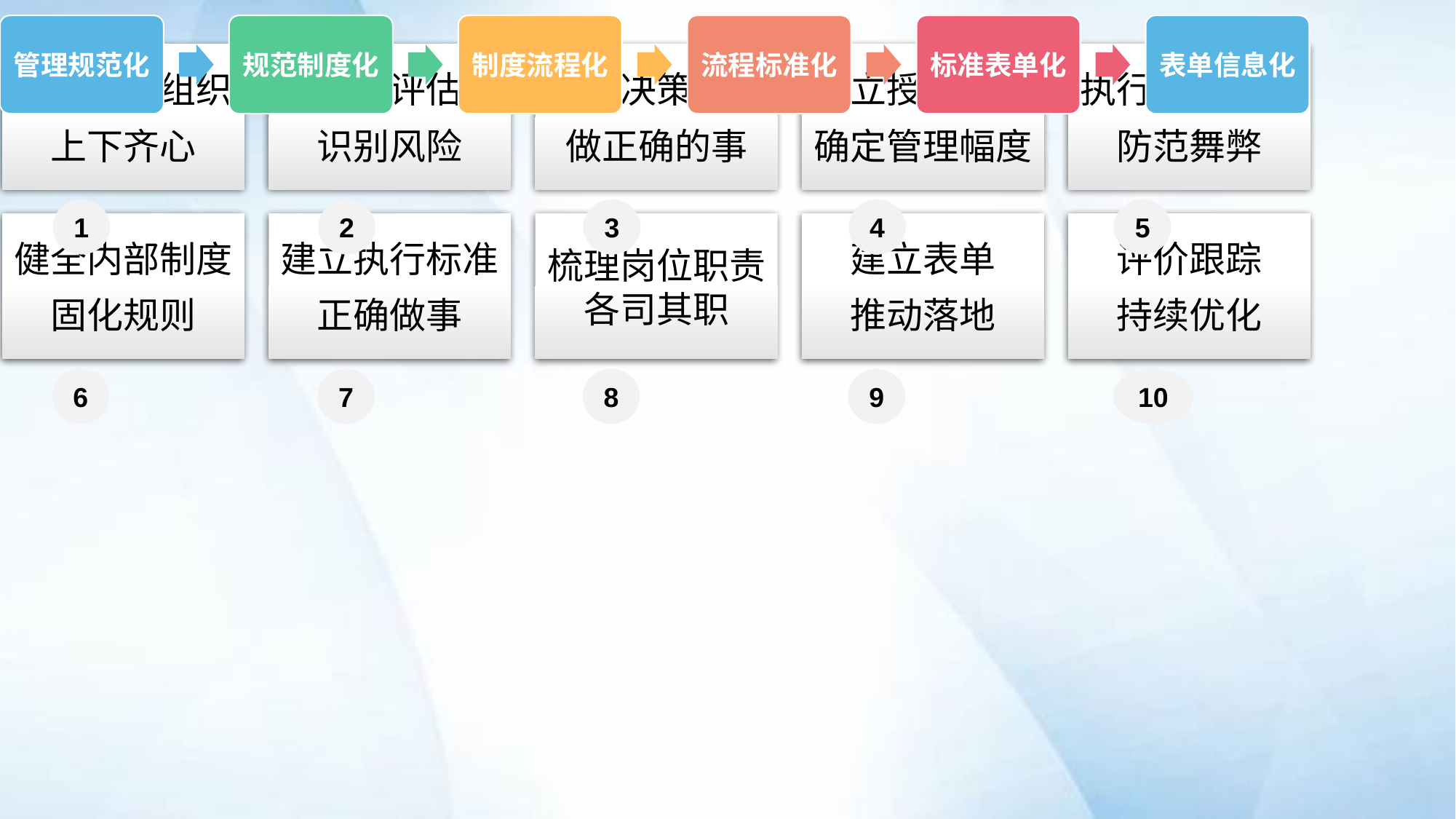

# 总结
健全内控组织
上下齐心
风险评估
识别风险
完善决策机制
做正确的事
建立授权机制
确定管理幅度
执行岗位轮换
防范舞弊
健全内部制度
固化规则
建立执行标准
正确做事
梳理岗位职责各司其职
建立表单
推动落地
评价跟踪
持续优化
1
2
3
4
5
6
7
8
9
10
管理规范化

规范制度化

制度流程化

流程标准化

标准表单化

表单信息化
62